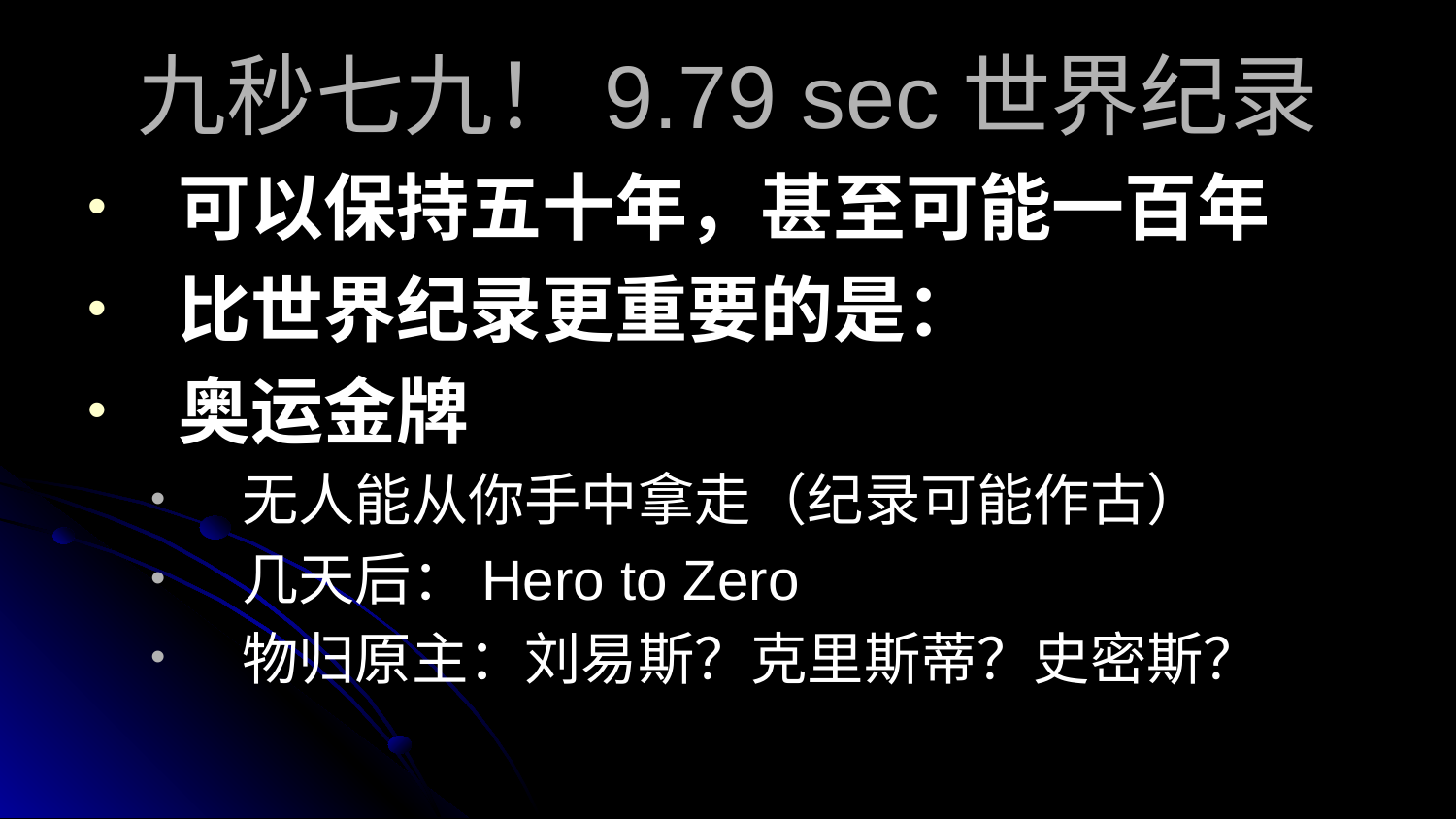

# 九秒七九！9.79 sec世界纪录
可以保持五十年，甚至可能一百年
比世界纪录更重要的是：
奥运金牌
无人能从你手中拿走（纪录可能作古）
几天后：Hero to Zero
物归原主：刘易斯？克里斯蒂？史密斯？